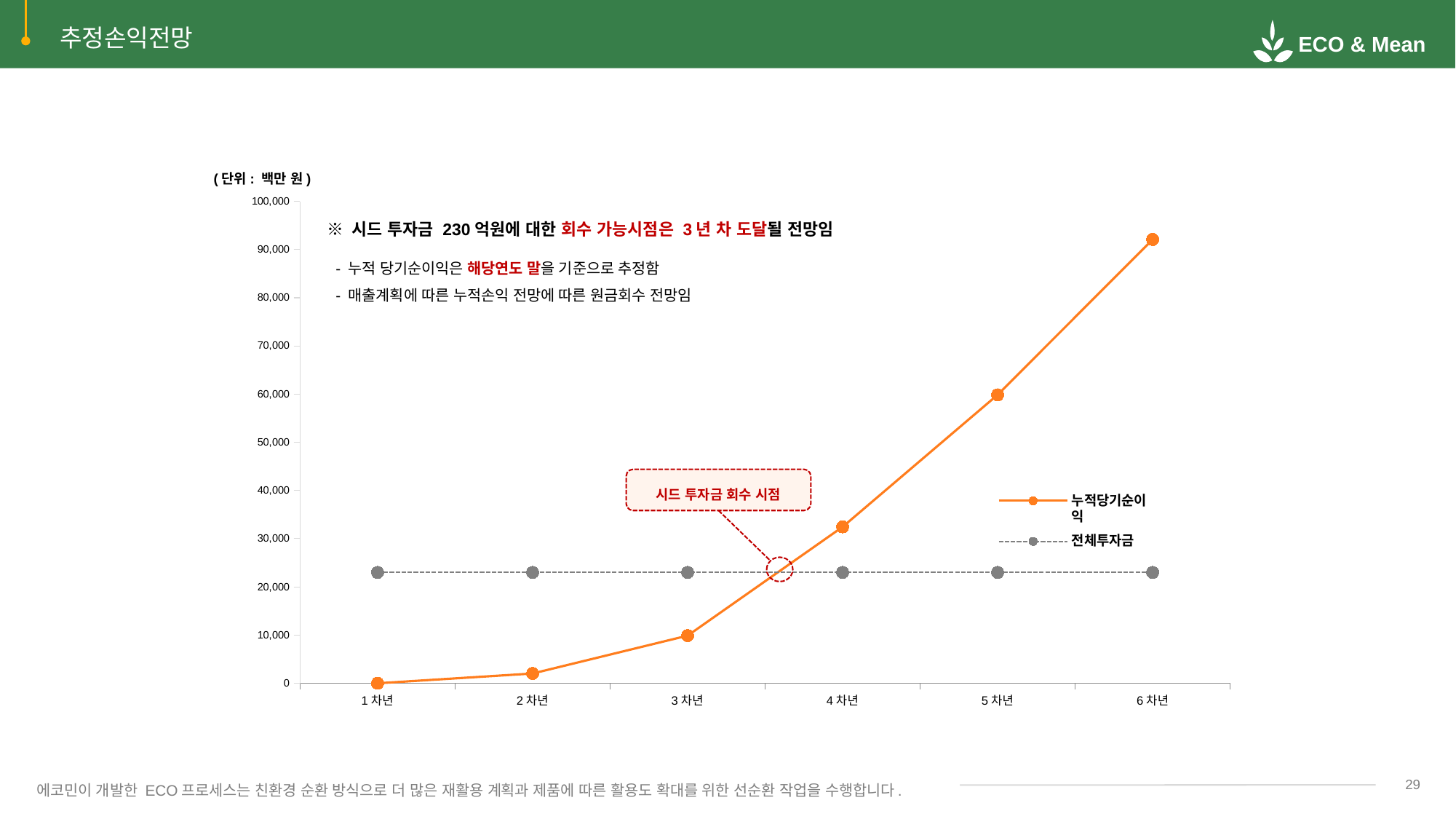

추정손익전망
(단위: 백만 원)

### Chart

| Category | 누적당기순이익 | 전체투자금 |
|---|---|---|
| 1차년 | 0.0 | 23000.0 |
| 2차년 | 2020.0 | 23000.0 |
| 3차년 | 9880.0 | 23000.0 |
| 4차년 | 32455.0 | 23000.0 |
| 5차년 | 59863.0 | 23000.0 |
| 6차년 | 92107.0 | 23000.0 |
※ 시드 투자금 230억원에 대한 회수 가능시점은 3년 차 도달될 전망임

  - 누적 당기순이익은 해당연도 말을 기준으로 추정함
  - 매출계획에 따른 누적손익 전망에 따른 원금회수 전망임
시드 투자금 회수 시점